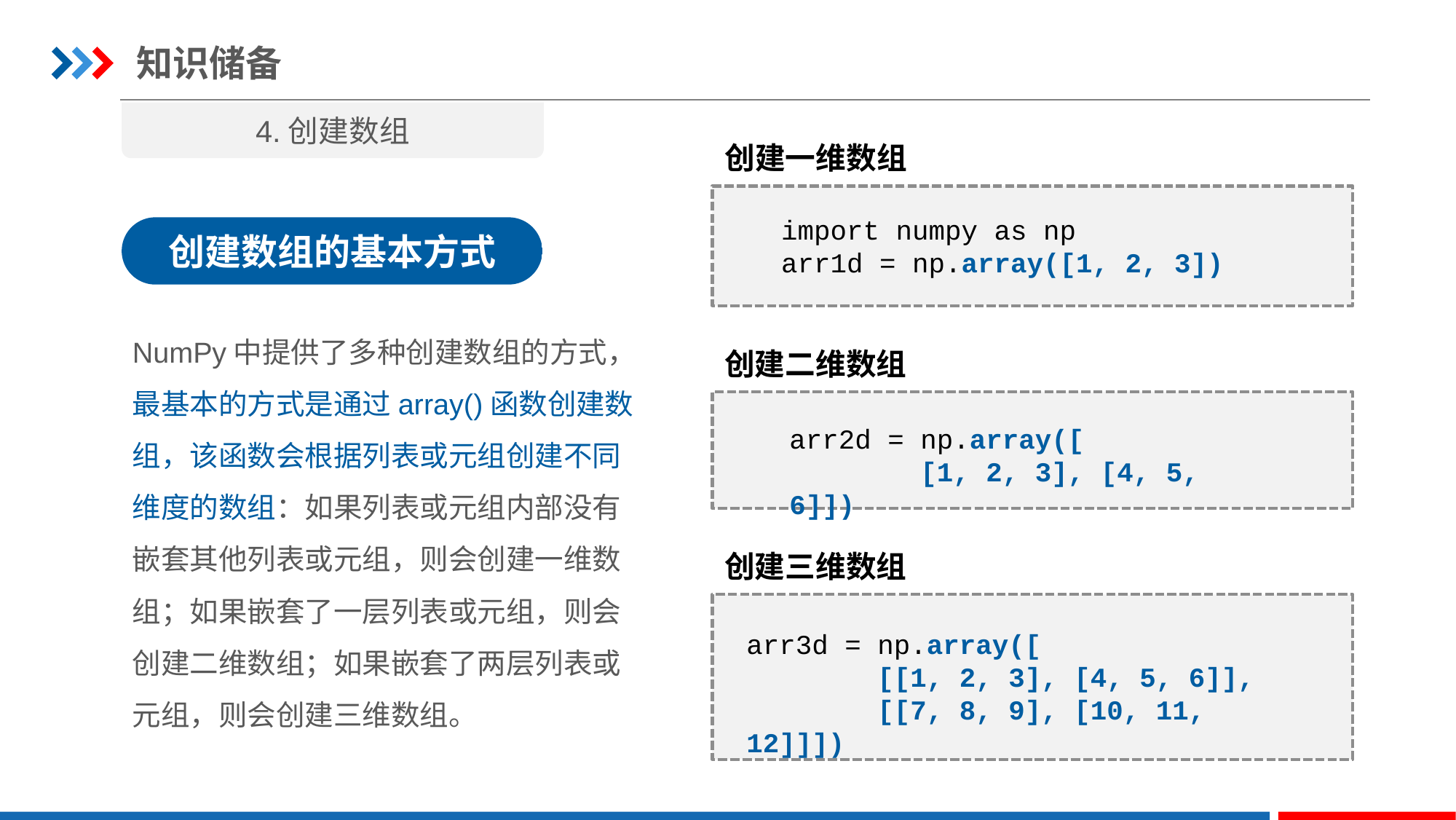

知识储备

4.创建数组
创建一维数组

import numpy as np
arr1d = np.array([1, 2, 3])
创建数组的基本方式
NumPy中提供了多种创建数组的方式，最基本的方式是通过array()函数创建数组，该函数会根据列表或元组创建不同维度的数组：如果列表或元组内部没有嵌套其他列表或元组，则会创建一维数组；如果嵌套了一层列表或元组，则会创建二维数组；如果嵌套了两层列表或元组，则会创建三维数组。
创建二维数组

arr2d = np.array([
        [1, 2, 3], [4, 5, 6]])
创建三维数组

arr3d = np.array([
        [[1, 2, 3], [4, 5, 6]],
        [[7, 8, 9], [10, 11, 12]]])